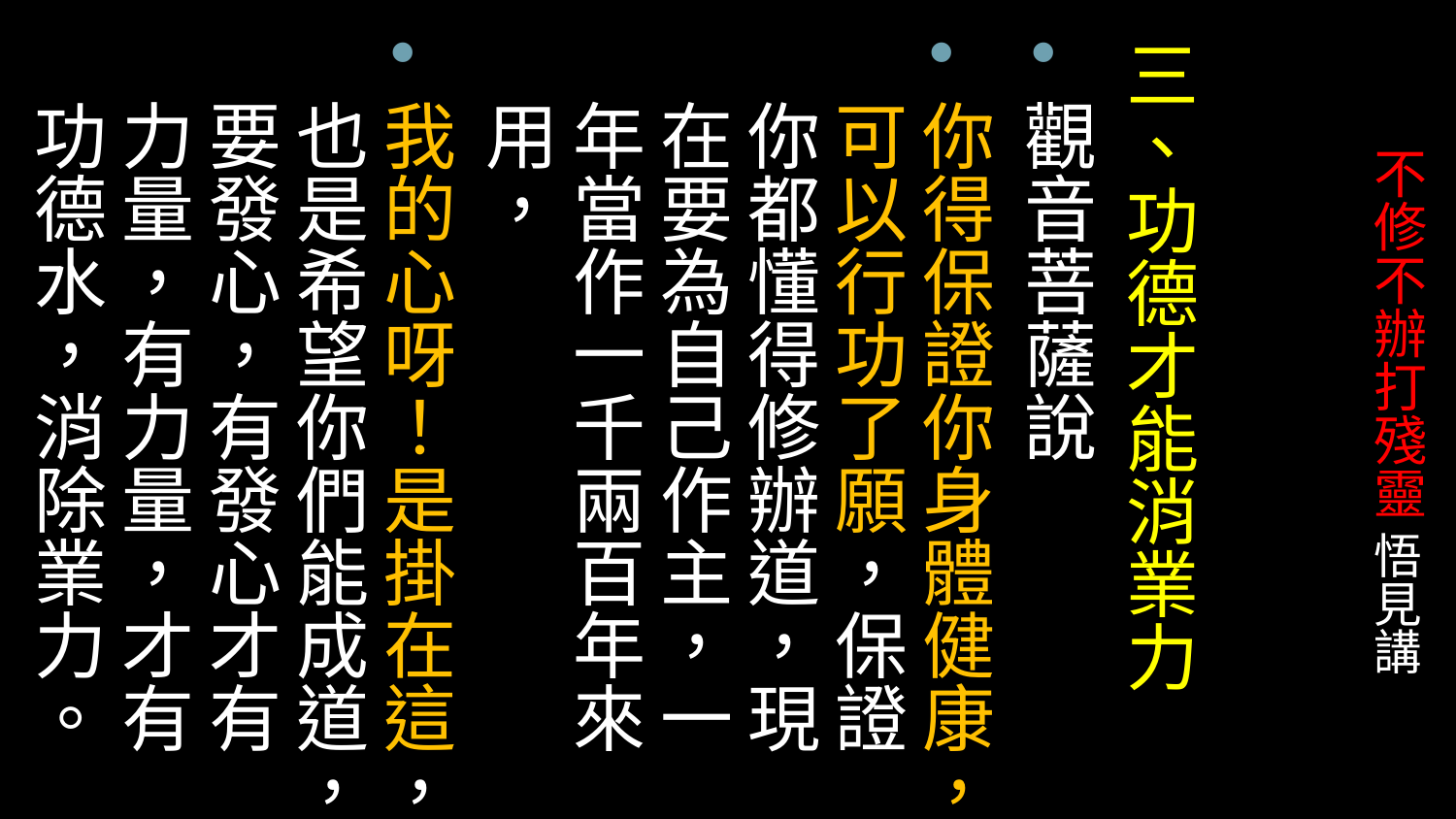

三、功德才能消業力
觀音菩薩說
你得保證你身體健康，可以行功了願，保證你都懂得修辦道，現在要為自己作主，一年當作一千兩百年來用，
我的心呀！是掛在這，也是希望你們能成道，要發心，有發心才有力量，有力量，才有功德水，消除業力。
# 不修不辦打殘靈 悟見講